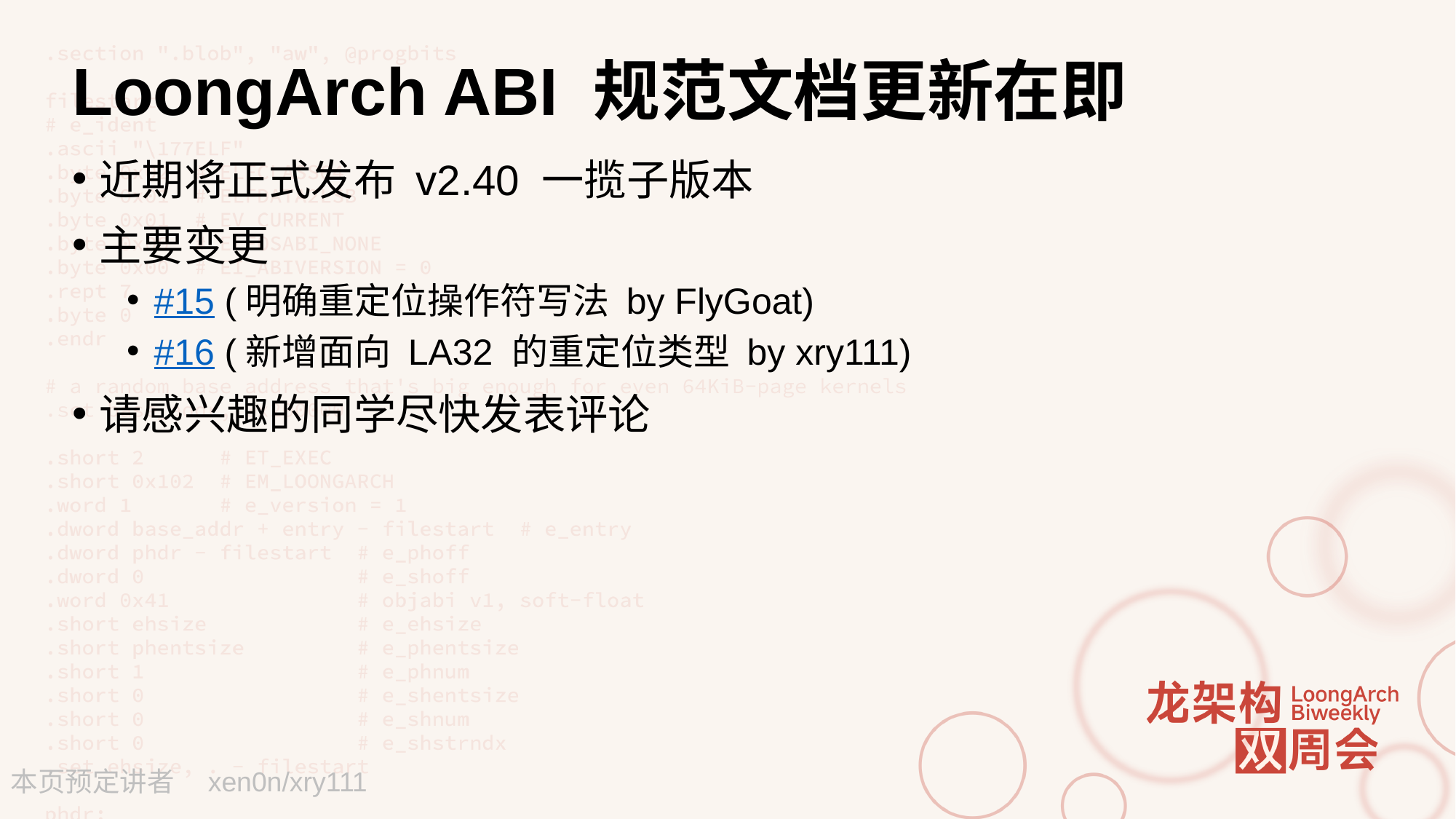

# LoongArch ABI 规范文档更新在即
近期将正式发布 v2.40 一揽子版本
主要变更
#15 (明确重定位操作符写法 by FlyGoat)
#16 (新增面向 LA32 的重定位类型 by xry111)
请感兴趣的同学尽快发表评论
xen0n/xry111